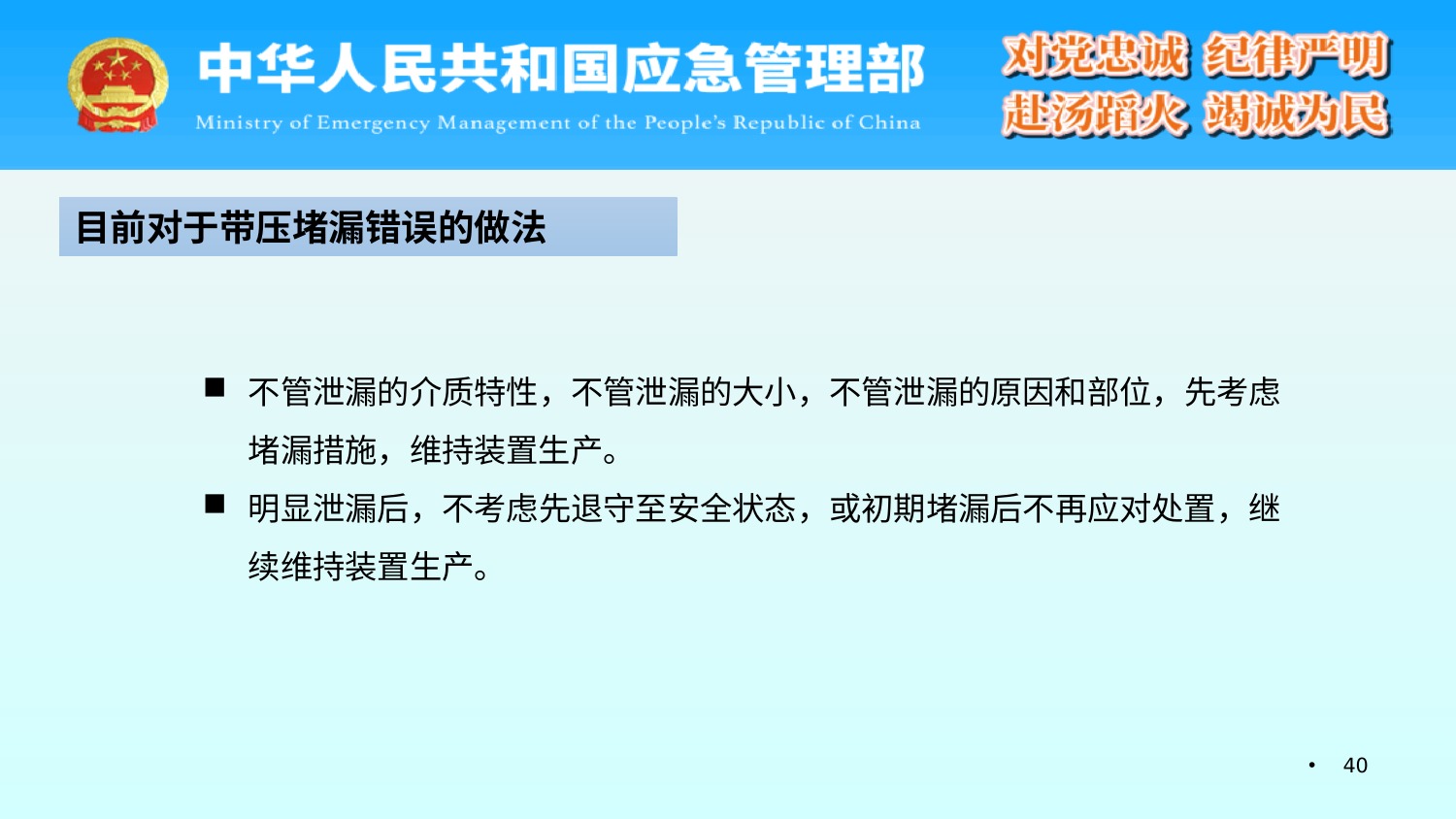

目前对于带压堵漏错误的做法
不管泄漏的介质特性，不管泄漏的大小，不管泄漏的原因和部位，先考虑堵漏措施，维持装置生产。
明显泄漏后，不考虑先退守至安全状态，或初期堵漏后不再应对处置，继续维持装置生产。
40